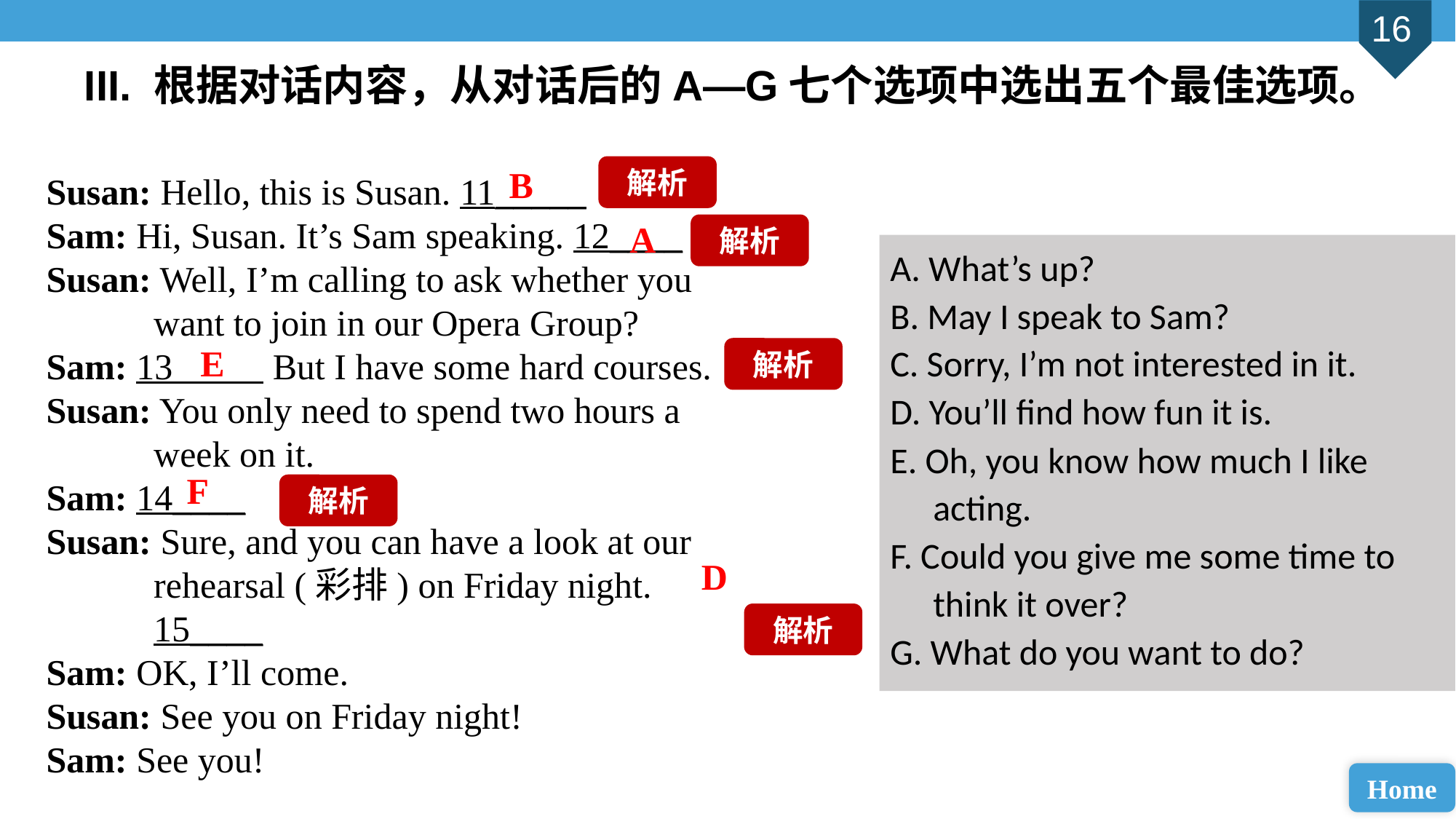

III. 根据对话内容，从对话后的A—G七个选项中选出五个最佳选项。
B
解析
Susan: Hello, this is Susan. 11_____
Sam: Hi, Susan. It’s Sam speaking. 12____
Susan: Well, I’m calling to ask whether you want to join in our Opera Group?
Sam: 13           But I have some hard courses.
Susan: You only need to spend two hours a week on it.
Sam: 14____
Susan: Sure, and you can have a look at our rehearsal (彩排) on Friday night. 15____
Sam: OK, I’ll come.
Susan: See you on Friday night!
Sam: See you!
A
解析
A. What’s up?
B. May I speak to Sam?
C. Sorry, I’m not interested in it.
D. You’ll find how fun it is.
E. Oh, you know how much I like acting.
F. Could you give me some time to think it over?
G. What do you want to do?
E
解析
F
解析
D
解析